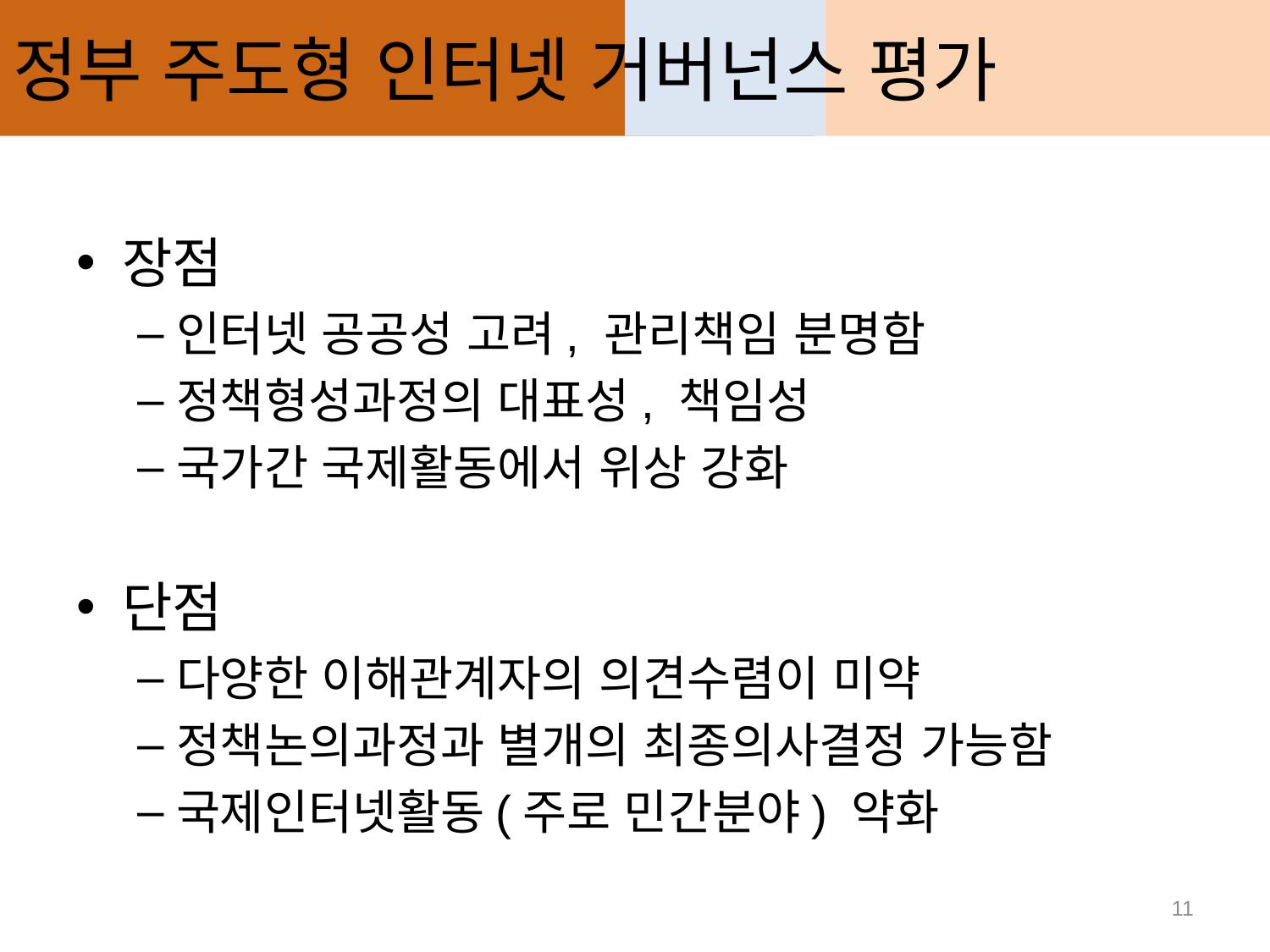

# 정부 주도형 인터넷 거버넌스 평가
장점
인터넷 공공성 고려, 관리책임 분명함
정책형성과정의 대표성, 책임성
국가간 국제활동에서 위상 강화

단점
다양한 이해관계자의 의견수렴이 미약
정책논의과정과 별개의 최종의사결정 가능함
국제인터넷활동(주로 민간분야) 약화
11